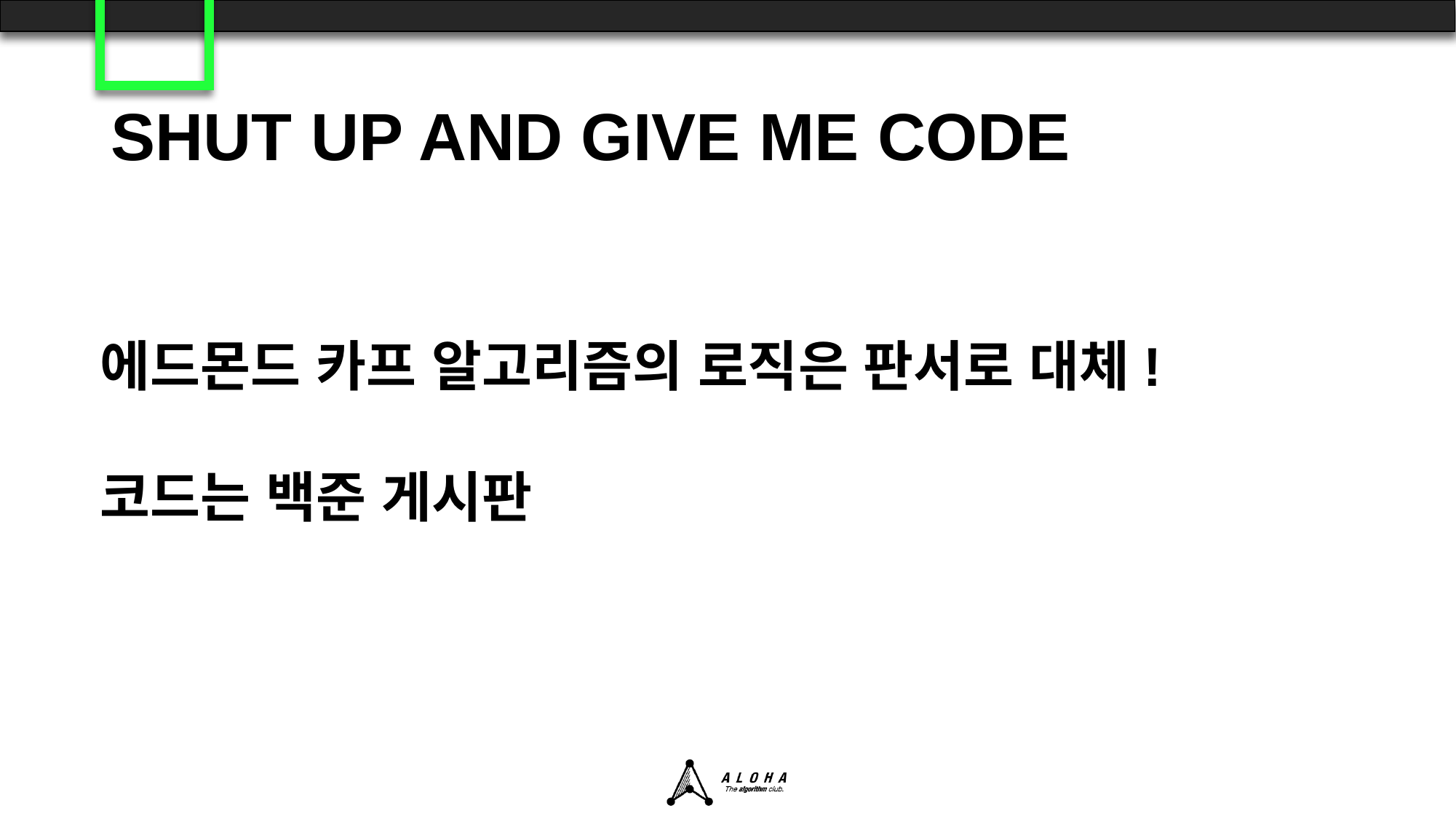

# SHUT UP AND GIVE ME CODE
에드몬드 카프 알고리즘의 로직은 판서로 대체!

코드는 백준 게시판